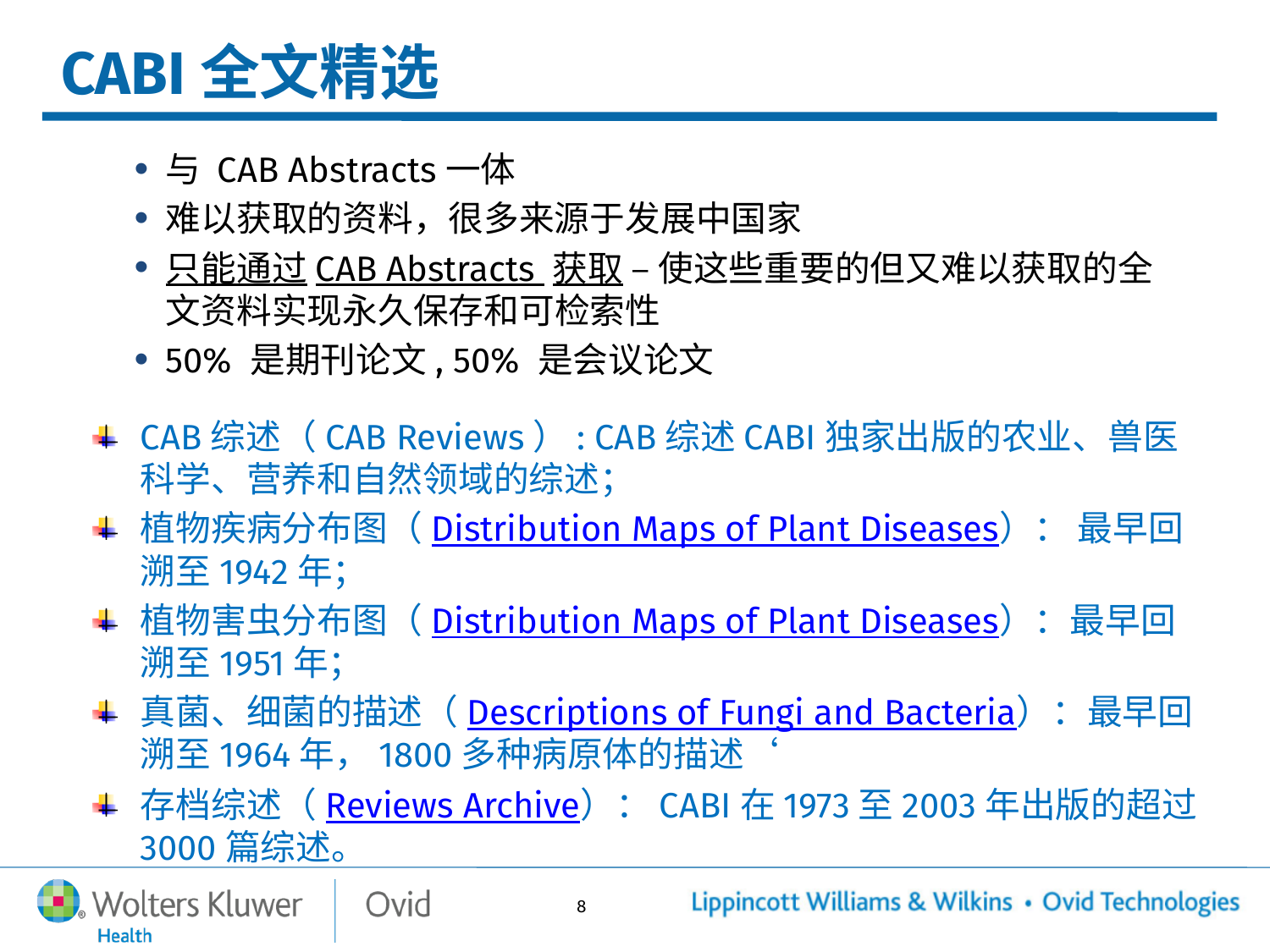

CABI全文精选
与 CAB Abstracts一体
难以获取的资料，很多来源于发展中国家
只能通过CAB Abstracts 获取 – 使这些重要的但又难以获取的全文资料实现永久保存和可检索性
50% 是期刊论文, 50% 是会议论文
CAB综述（CAB Reviews）: CAB综述CABI独家出版的农业、兽医科学、营养和自然领域的综述；
植物疾病分布图（Distribution Maps of Plant Diseases）： 最早回溯至1942年；
植物害虫分布图（Distribution Maps of Plant Diseases）：最早回溯至1951年；
真菌、细菌的描述（Descriptions of Fungi and Bacteria）：最早回溯至1964年，1800多种病原体的描述‘
存档综述（Reviews Archive）：CABI在1973至2003年出版的超过3000篇综述。